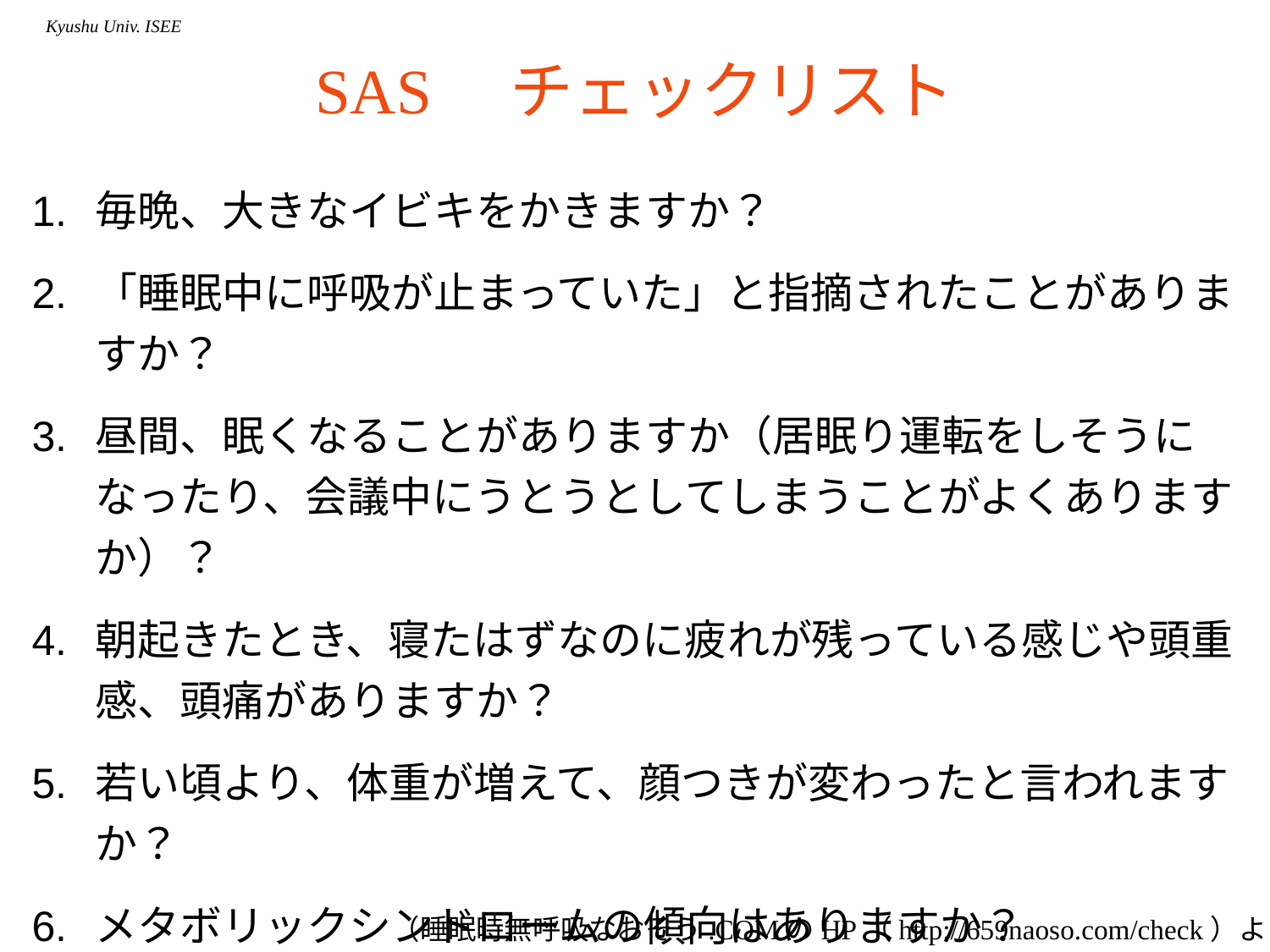

# SAS　チェックリスト
毎晩、大きなイビキをかきますか？
「睡眠中に呼吸が止まっていた」と指摘されたことがありますか？
昼間、眠くなることがありますか（居眠り運転をしそうになったり、会議中にうとうとしてしまうことがよくありますか）？
朝起きたとき、寝たはずなのに疲れが残っている感じや頭重感、頭痛がありますか？
若い頃より、体重が増えて、顔つきが変わったと言われますか？
メタボリックシンドロームの傾向はありますか？
（睡眠時無呼吸なおそう.COMのHP（http://659naoso.com/check）より）